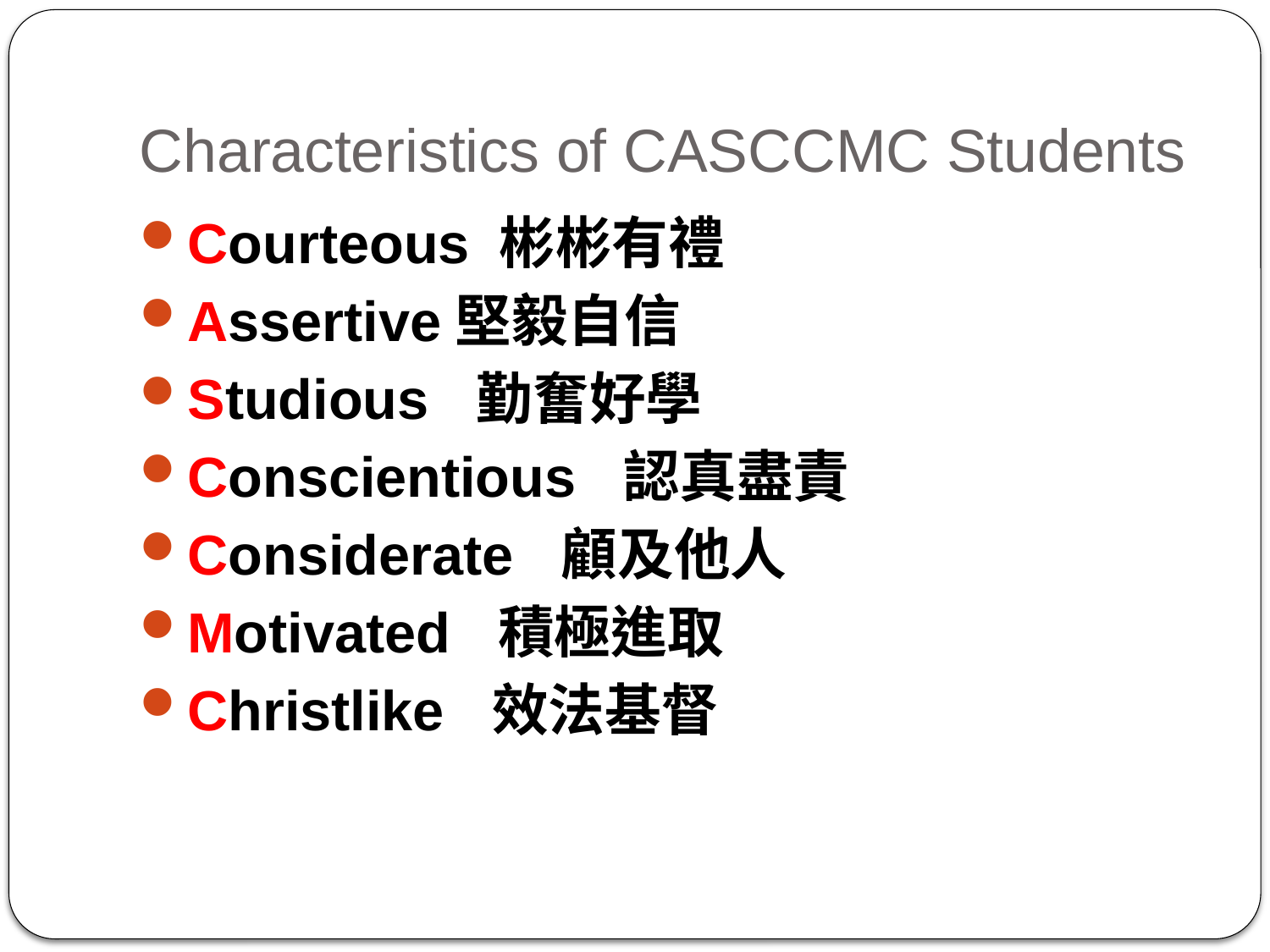

# Characteristics of CASCCMC Students
Courteous 彬彬有禮
Assertive堅毅自信
Studious 勤奮好學
Conscientious 認真盡責
Considerate 顧及他人
Motivated 積極進取
Christlike 效法基督